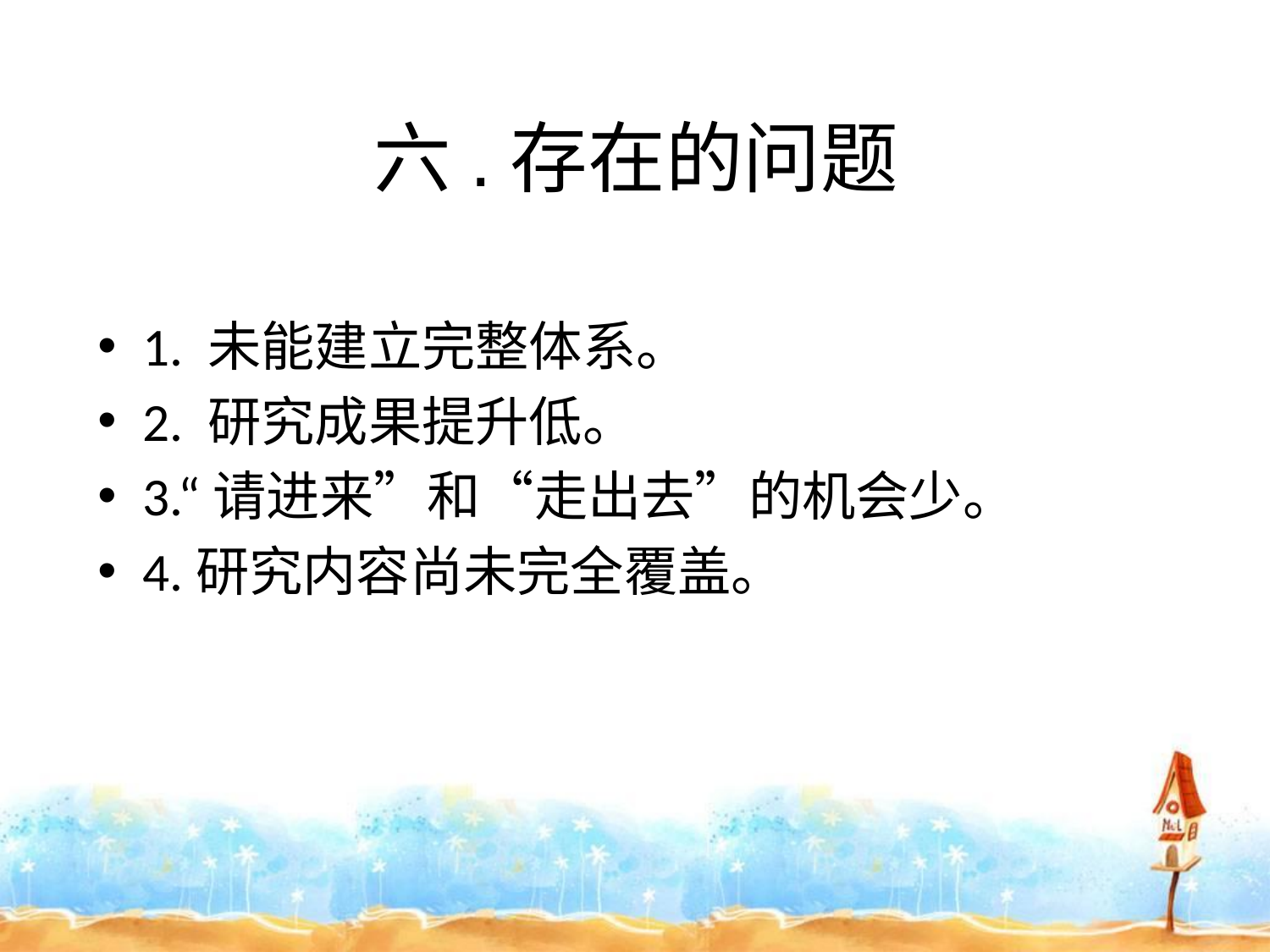

# 六.存在的问题
1. 未能建立完整体系。
2. 研究成果提升低。
3.“请进来”和“走出去”的机会少。
4.研究内容尚未完全覆盖。